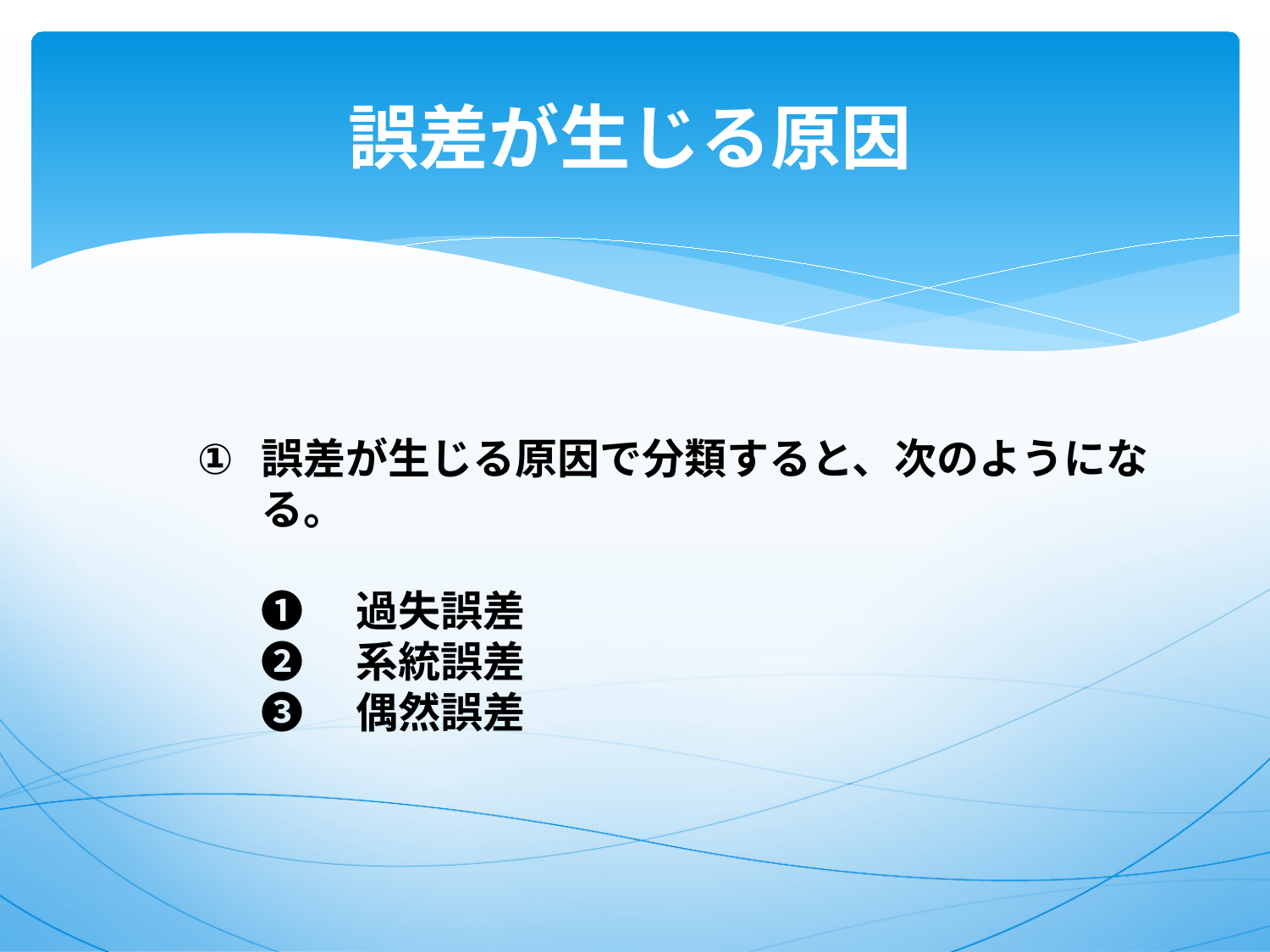

# 誤差が生じる原因
誤差が生じる原因で分類すると、次のようになる。

❶　過失誤差
❷　系統誤差
❸　偶然誤差